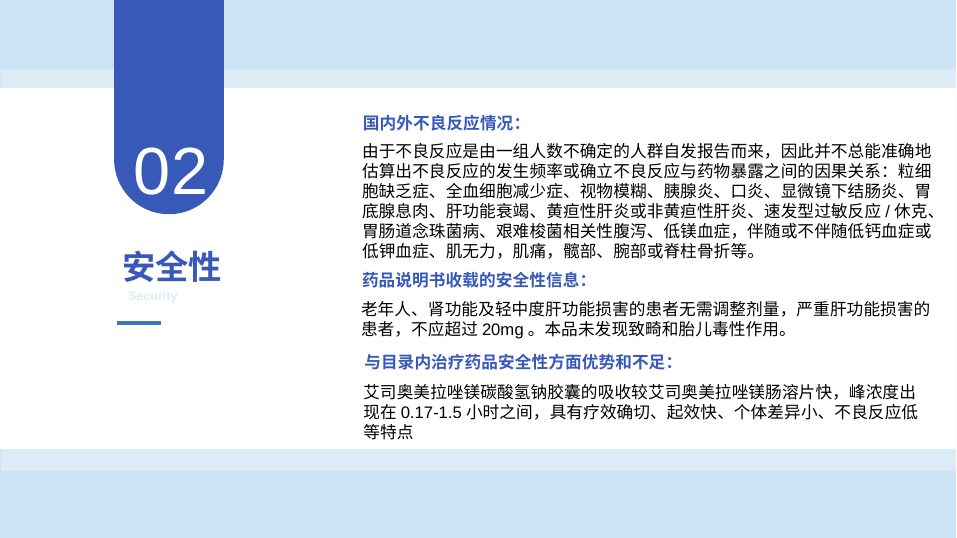

02

国内外不良反应情况：
由于不良反应是由一组人数不确定的人群自发报告而来，因此并不总能准确地估算出不良反应的发生频率或确立不良反应与药物暴露之间的因果关系：粒细胞缺乏症、全血细胞减少症、视物模糊、胰腺炎、口炎、显微镜下结肠炎、胃底腺息肉、肝功能衰竭、黄疸性肝炎或非黄疸性肝炎、速发型过敏反应/休克、胃肠道念珠菌病、艰难梭菌相关性腹泻、低镁血症，伴随或不伴随低钙血症或低钾血症、肌无力，肌痛，髋部、腕部或脊柱骨折等。
安全性
药品说明书收载的安全性信息：
Security
老年人、肾功能及轻中度肝功能损害的患者无需调整剂量，严重肝功能损害的
患者，不应超过20mg。本品未发现致畸和胎儿毒性作用。
与目录内治疗药品安全性方面优势和不足：
艾司奥美拉唑镁碳酸氢钠胶囊的吸收较艾司奥美拉唑镁肠溶片快，峰浓度出现在0.17-1.5小时之间，具有疗效确切、起效快、个体差异小、不良反应低等特点